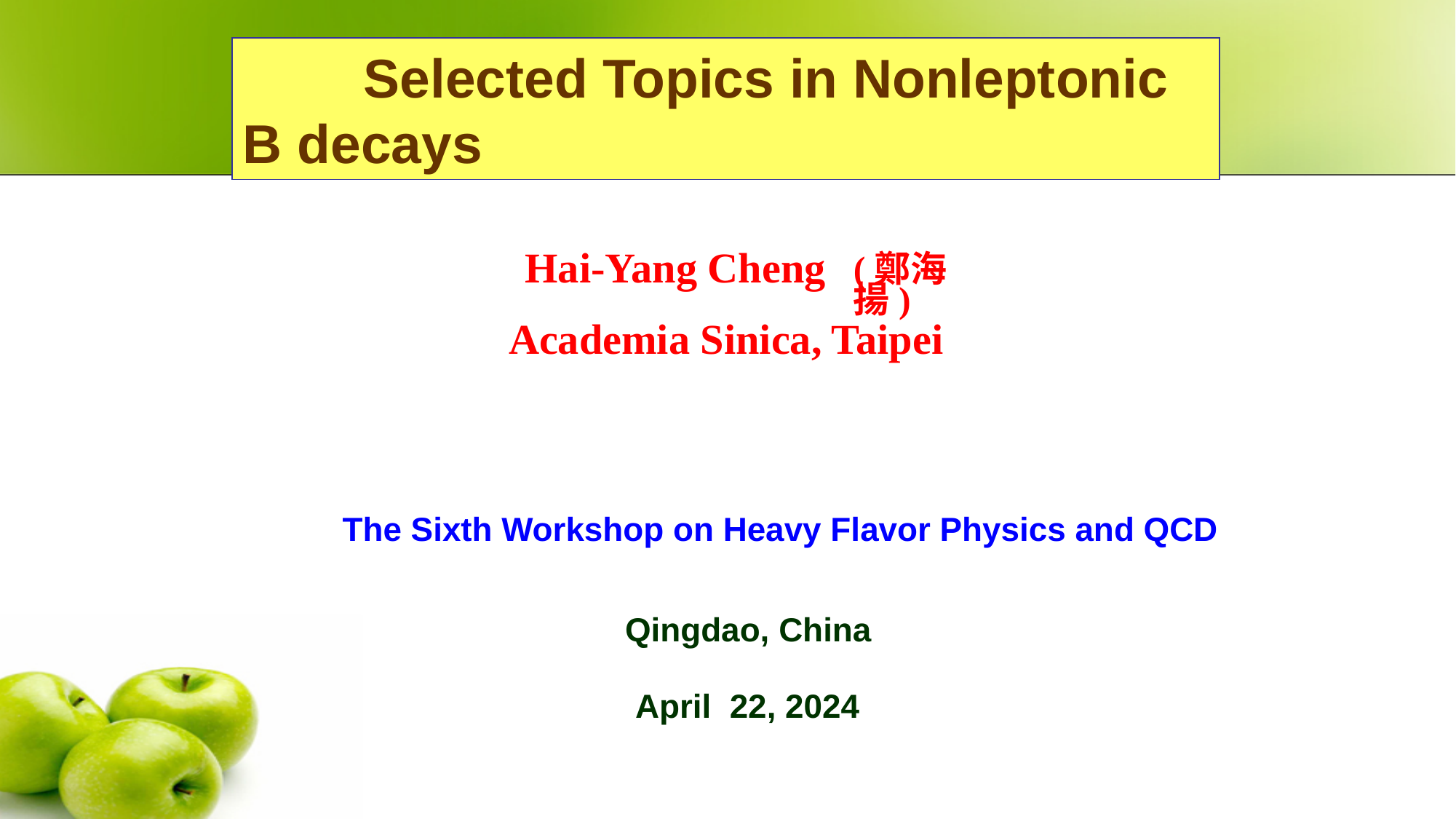

Selected Topics in Nonleptonic B decays
       Hai-Yang Cheng

    Academia Sinica, Taipei

(鄭海揚)
The Sixth Workshop on Heavy Flavor Physics and QCD
Qingdao, China
April  22, 2024